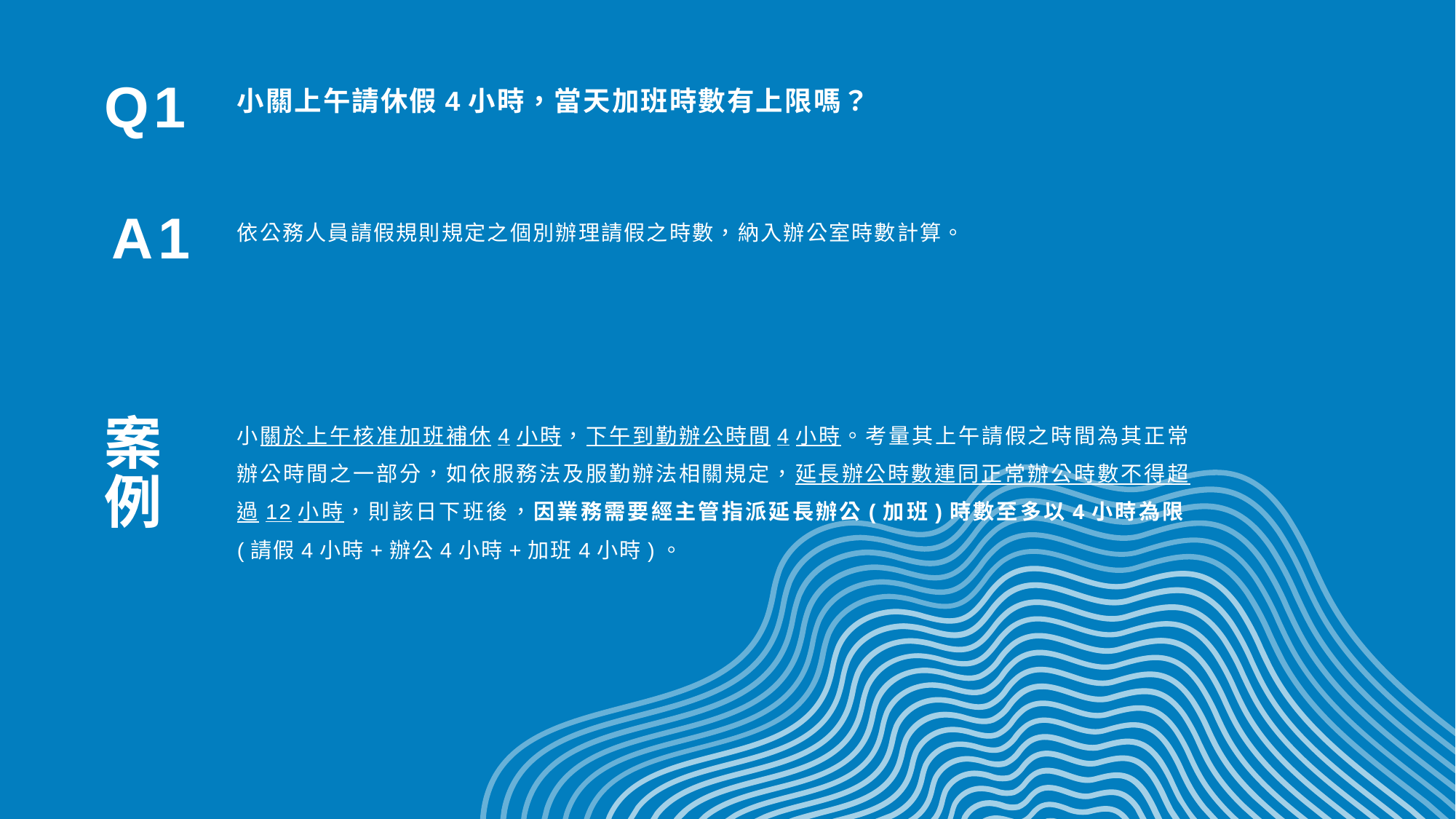

小關上午請休假4小時，當天加班時數有上限嗎？
# Q1
A1
依公務人員請假規則規定之個別辦理請假之時數，納入辦公室時數計算。
小關於上午核准加班補休4小時，下午到勤辦公時間4小時。考量其上午請假之時間為其正常辦公時間之一部分，如依服務法及服勤辦法相關規定，延長辦公時數連同正常辦公時數不得超過12小時，則該日下班後，因業務需要經主管指派延長辦公(加班)時數至多以4小時為限(請假4小時+辦公4小時+加班4小時)。
案例